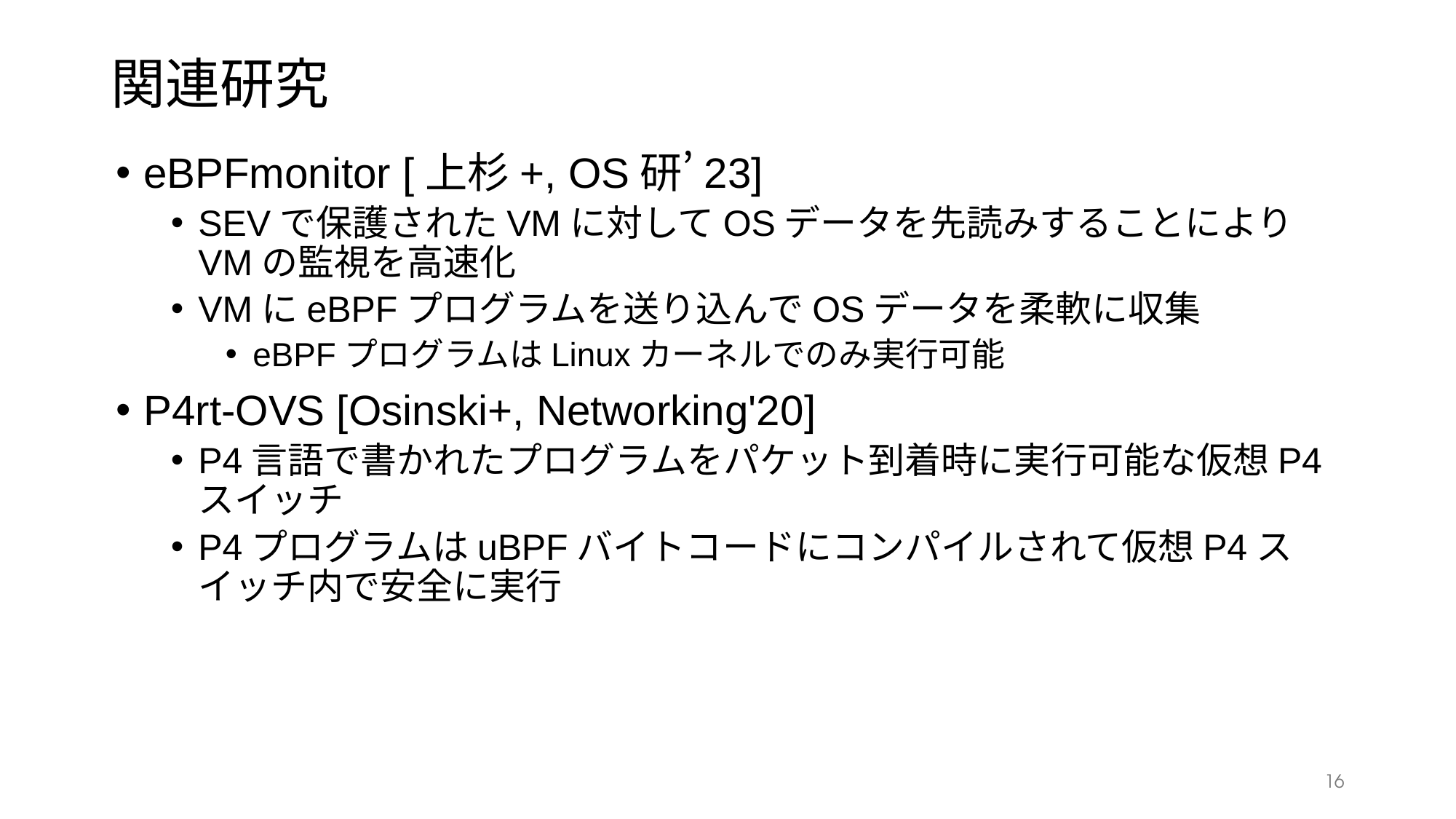

# 関連研究
eBPFmonitor [上杉+, OS研’23]
SEVで保護されたVMに対してOSデータを先読みすることによりVMの監視を高速化
VMにeBPFプログラムを送り込んでOSデータを柔軟に収集
eBPFプログラムはLinuxカーネルでのみ実行可能
P4rt-OVS [Osinski+, Networking'20]
P4言語で書かれたプログラムをパケット到着時に実行可能な仮想P4スイッチ
P4プログラムはuBPFバイトコードにコンパイルされて仮想P4スイッチ内で安全に実行
16